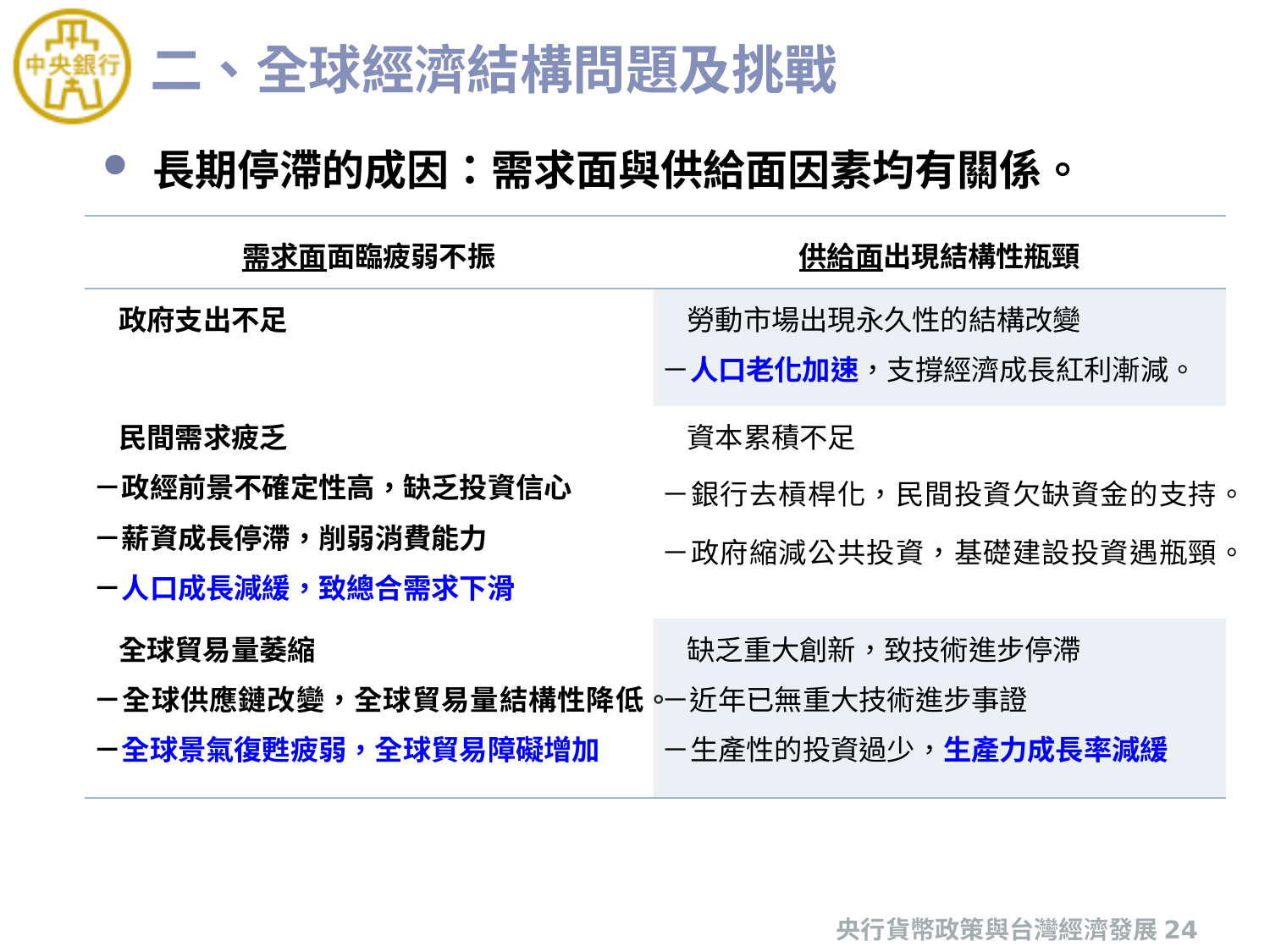

# 二、全球經濟結構問題及挑戰

長期停滯的成因：需求面與供給面因素均有關係。

| 需求面面臨疲弱不振 | 供給面出現結構性瓶頸 |
| --- | --- |
| 政府支出不足 | 勞動市場出現永久性的結構改變 －人口老化加速，支撐經濟成長紅利漸減。 |
| 民間需求疲乏 －政經前景不確定性高，缺乏投資信心 －薪資成長停滯，削弱消費能力 －人口成長減緩，致總合需求下滑 | 資本累積不足 －銀行去槓桿化，民間投資欠缺資金的支持。 －政府縮減公共投資，基礎建設投資遇瓶頸。 |
| 全球貿易量萎縮 －全球供應鏈改變，全球貿易量結構性降低。 －全球景氣復甦疲弱，全球貿易障礙增加 | 缺乏重大創新，致技術進步停滯 －近年已無重大技術進步事證 －生產性的投資過少，生產力成長率減緩 |
央行貨幣政策與台灣經濟發展
24